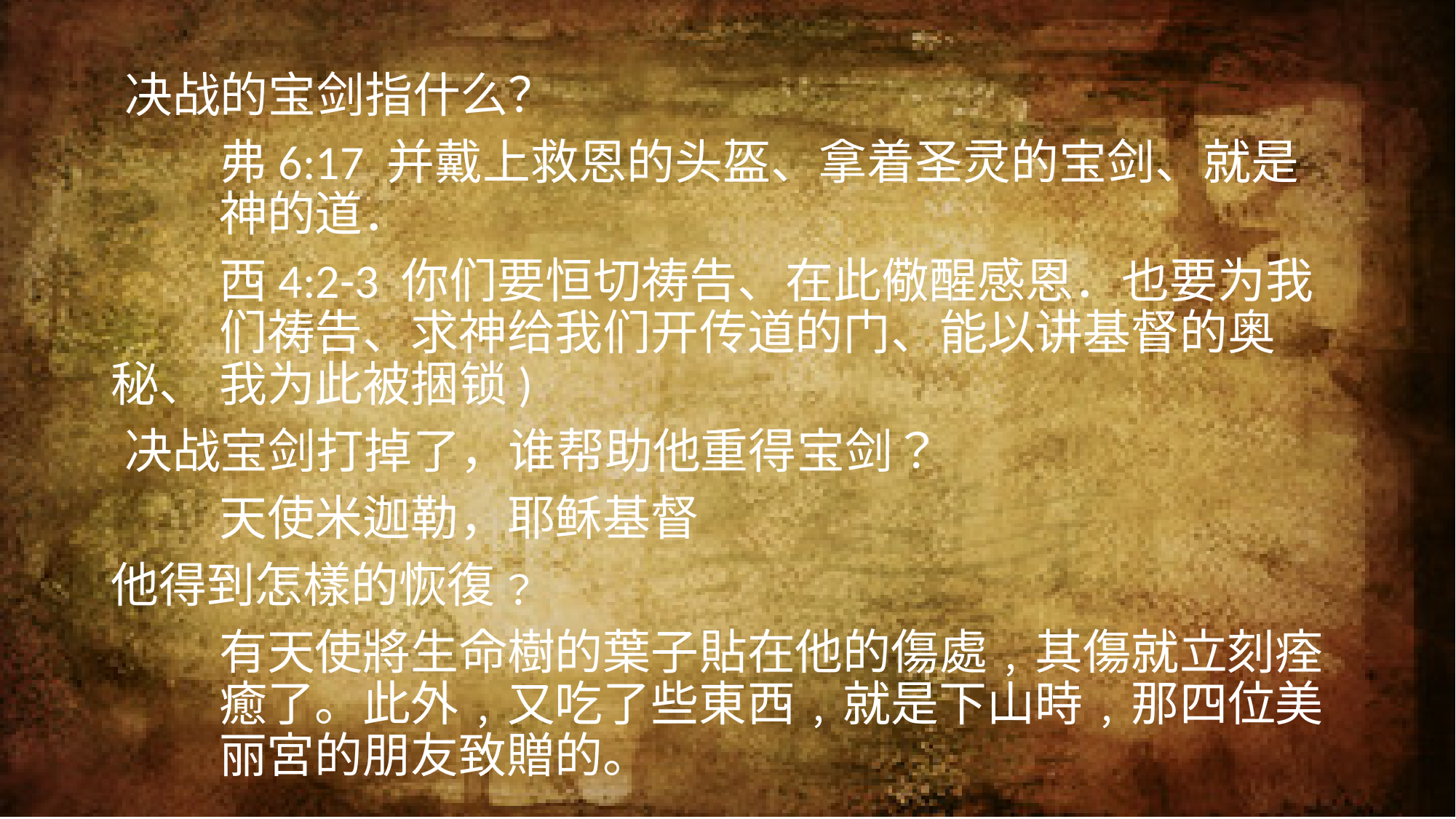

决战的宝剑指什么？
   	弗6:17 并戴上救恩的头盔、拿着圣灵的宝剑、就是　	神的道．
   	西4:2-3 你们要恒切祷告、在此儆醒感恩．也要为我		们祷告、求神给我们开传道的门、能以讲基督的奥秘、	我为此被捆锁)
决战宝剑打掉了，谁帮助他重得宝剑？
   	天使米迦勒，耶稣基督
他得到怎樣的恢復﹖
   	有天使將生命樹的葉子貼在他的傷處﹐其傷就立刻痊	癒了。此外﹐又吃了些東西﹐就是下山時﹐那四位美	丽宮的朋友致贈的。